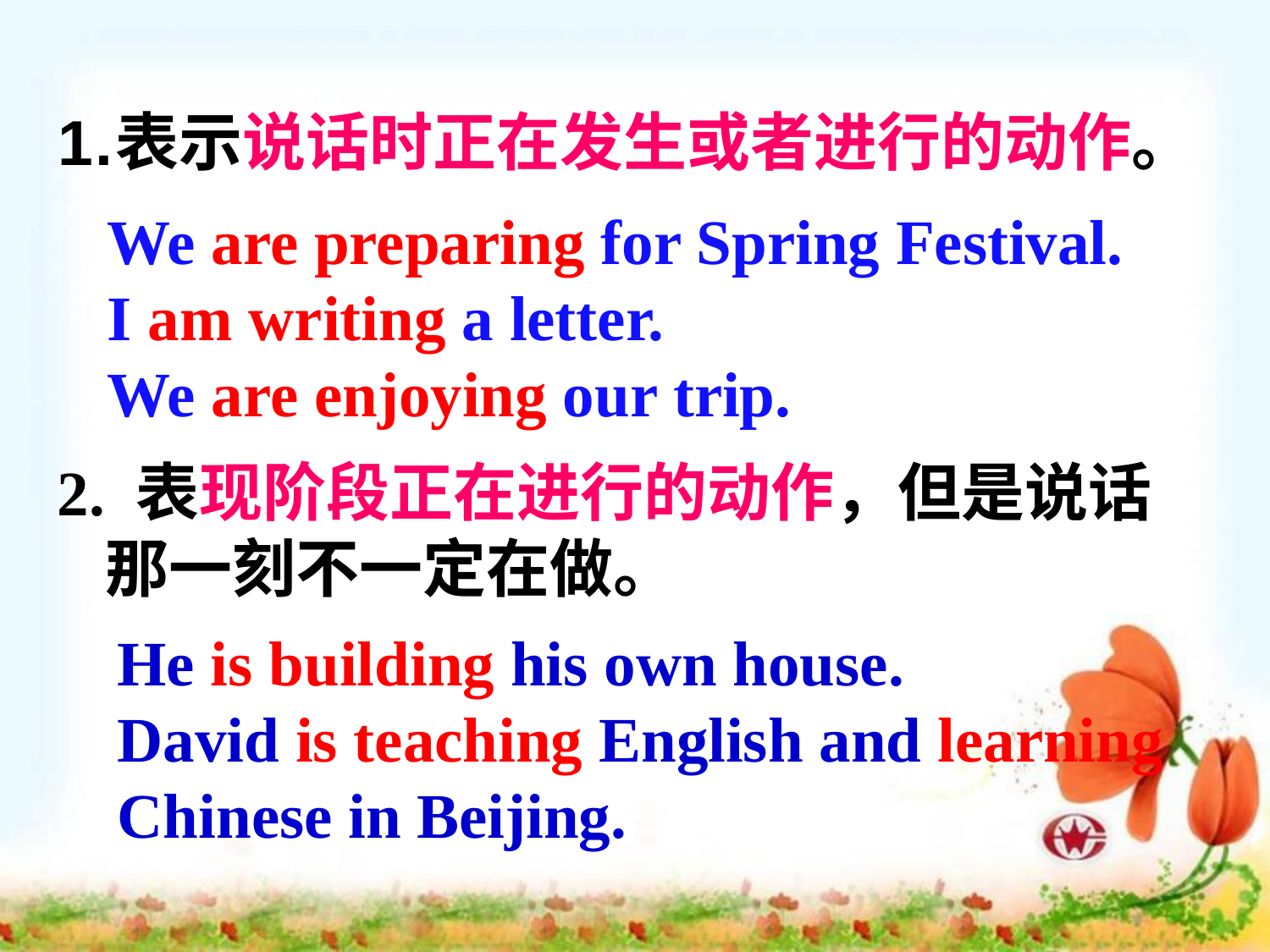

表示说话时正在发生或者进行的动作。
We are preparing for Spring Festival.
I am writing a letter.
We are enjoying our trip.
2. 表现阶段正在进行的动作，但是说话那一刻不一定在做。
He is building his own house.
David is teaching English and learning Chinese in Beijing.